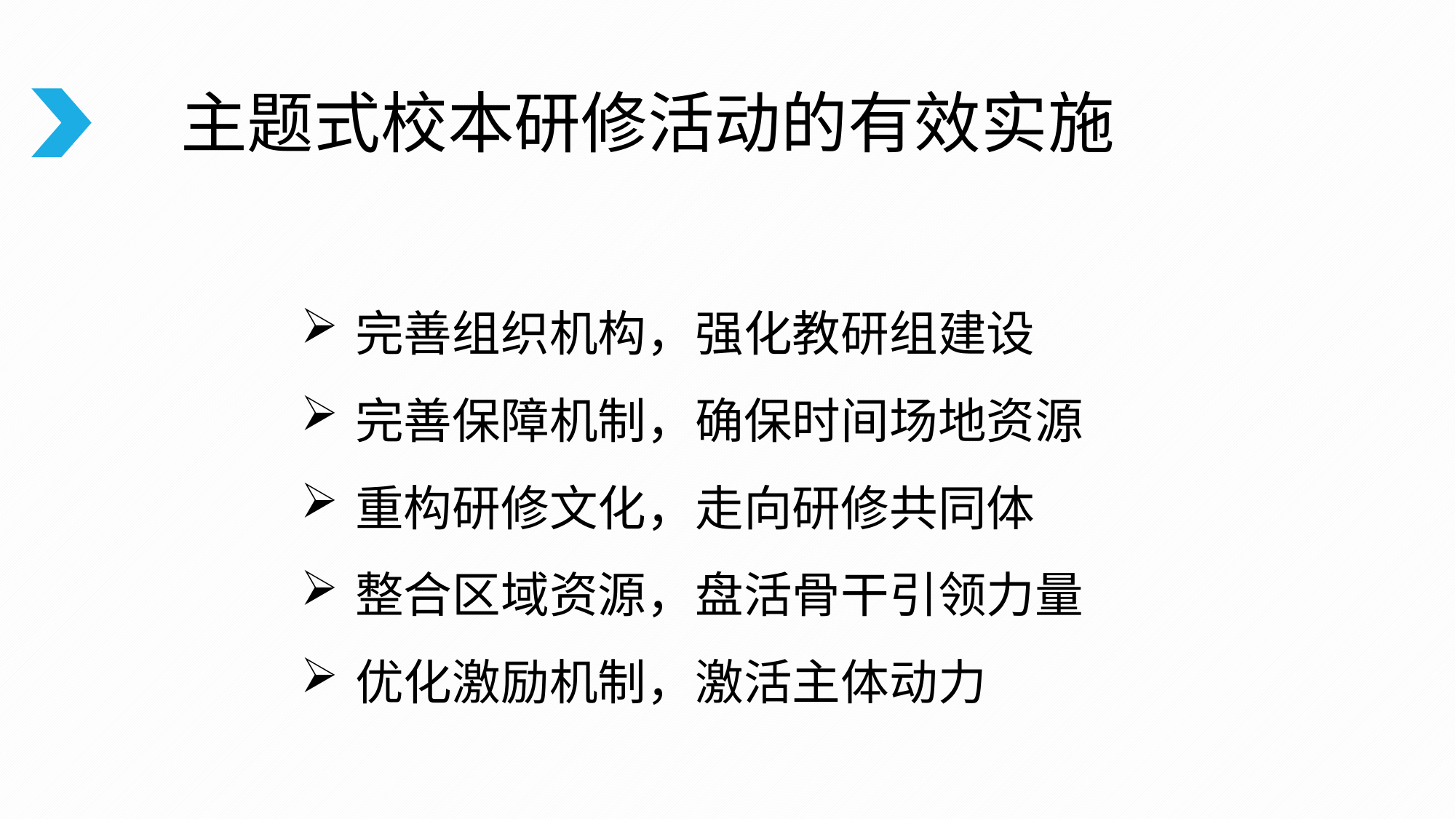

主题式校本研修活动的有效实施
完善组织机构，强化教研组建设
完善保障机制，确保时间场地资源
重构研修文化，走向研修共同体
整合区域资源，盘活骨干引领力量
优化激励机制，激活主体动力